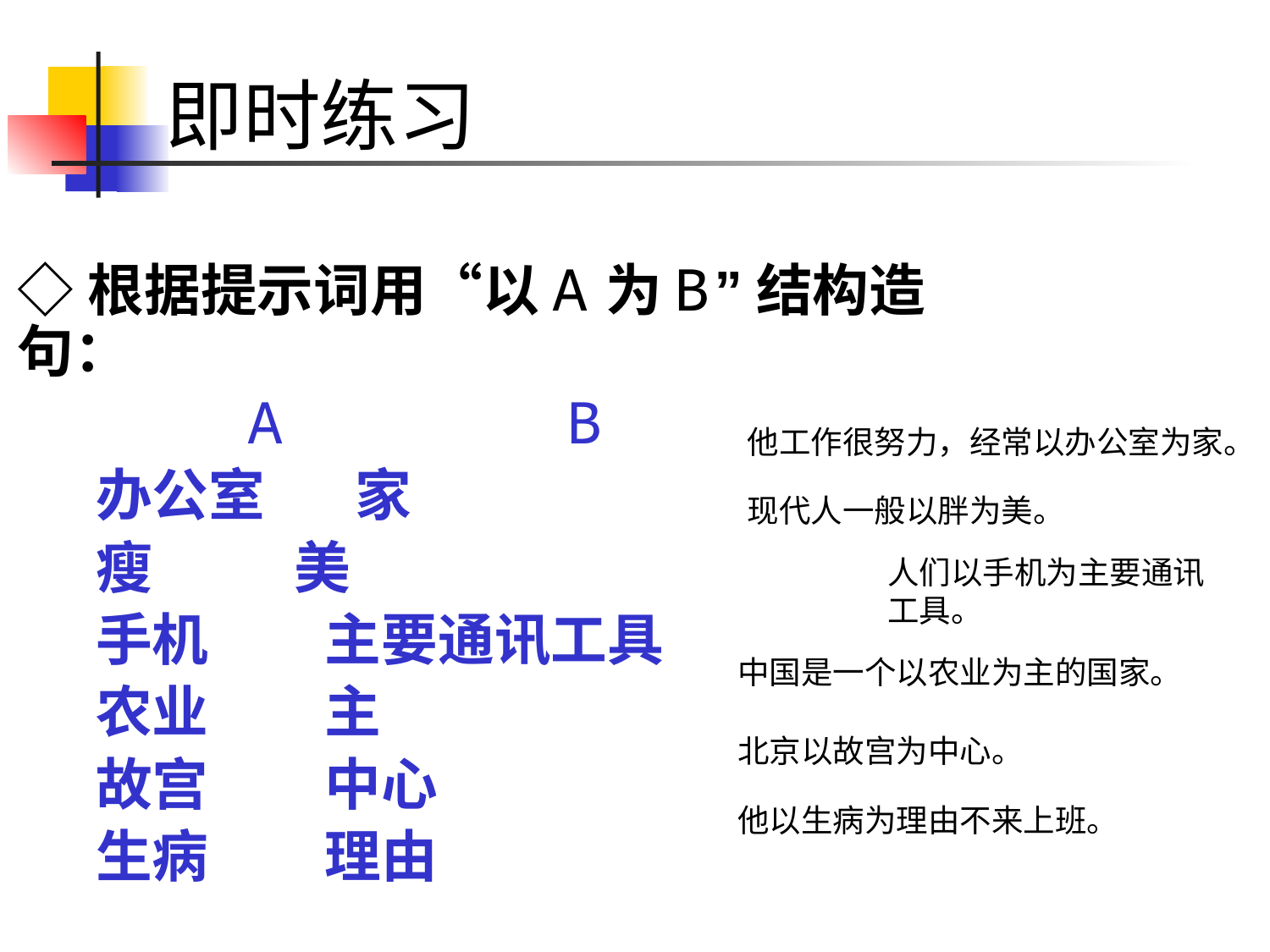

# 即时练习
◇根据提示词用“以A为B”结构造句：
              A                 B
     办公室       家
     瘦           美
     手机         主要通讯工具
     农业         主
     故宫         中心
     生病         理由
他工作很努力，经常以办公室为家。
现代人一般以胖为美。
人们以手机为主要通讯工具。
中国是一个以农业为主的国家。
北京以故宫为中心。
他以生病为理由不来上班。